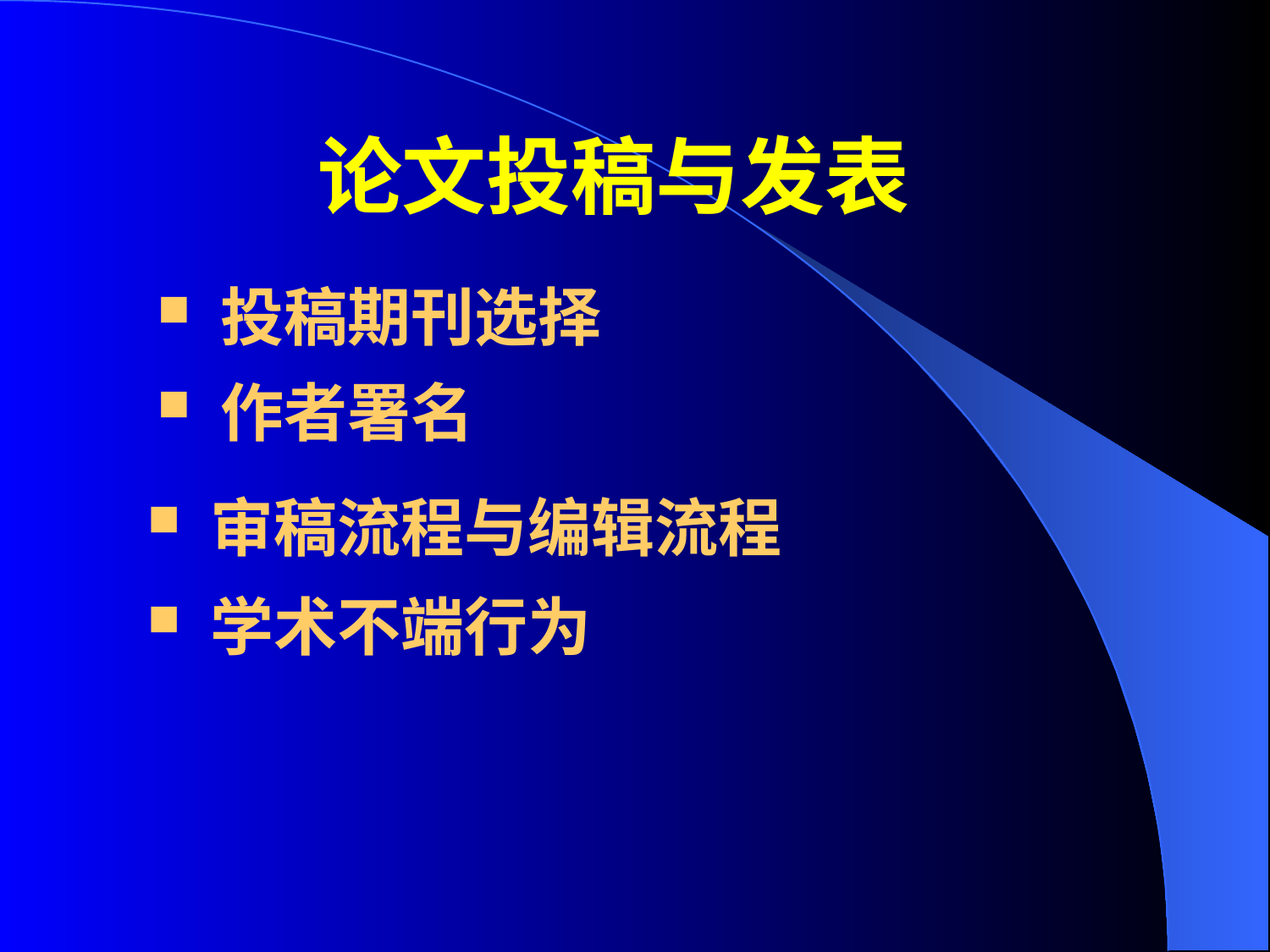

论文投稿与发表
 投稿期刊选择
 作者署名
 审稿流程与编辑流程

 学术不端行为